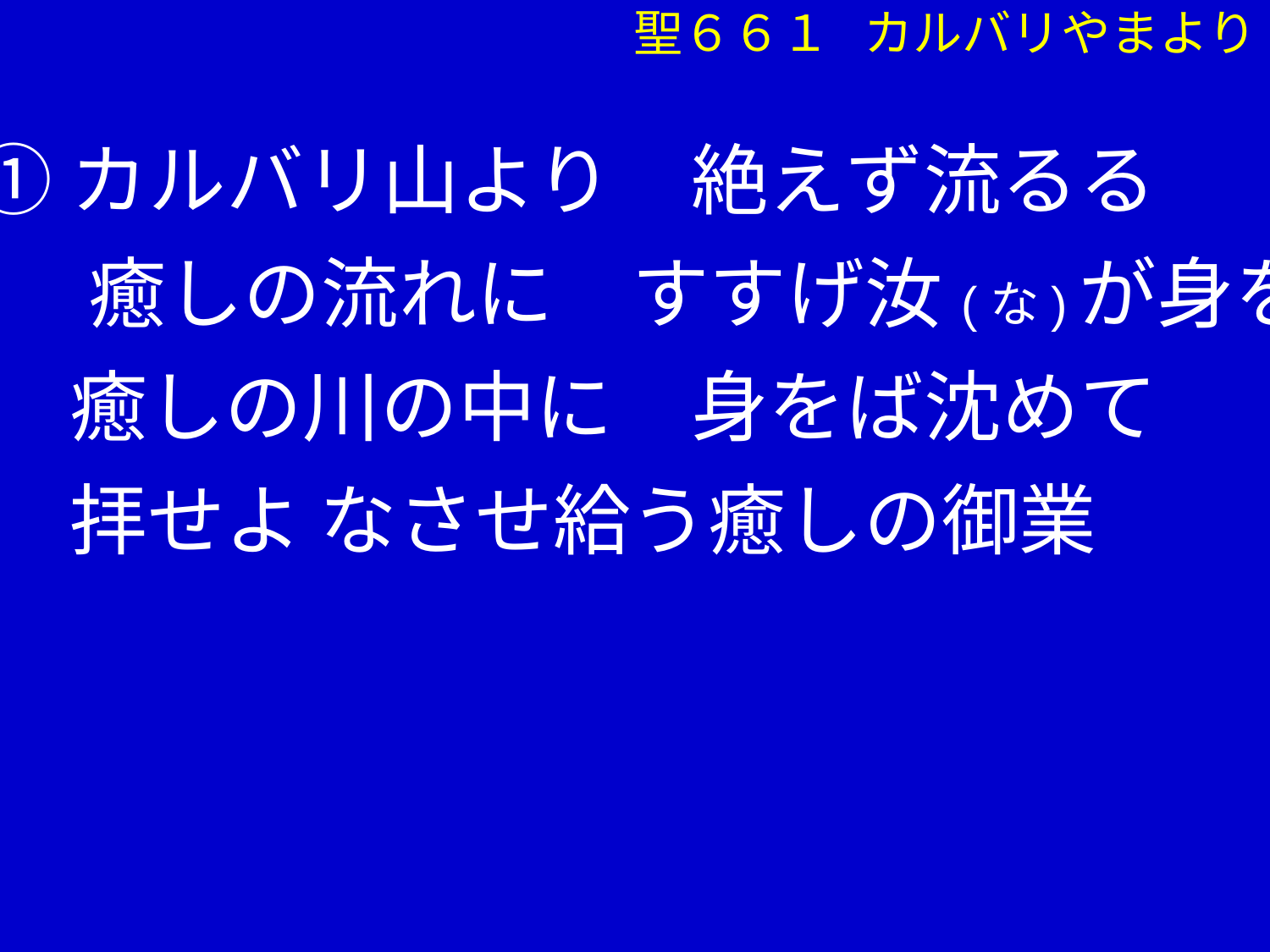

聖６６１   カルバリやまより
①カルバリ山より　絶えず流るる
 　癒しの流れに　すすげ汝(な)が身を
　 癒しの川の中に　身をば沈めて
　 拝せよ なさせ給う癒しの御業